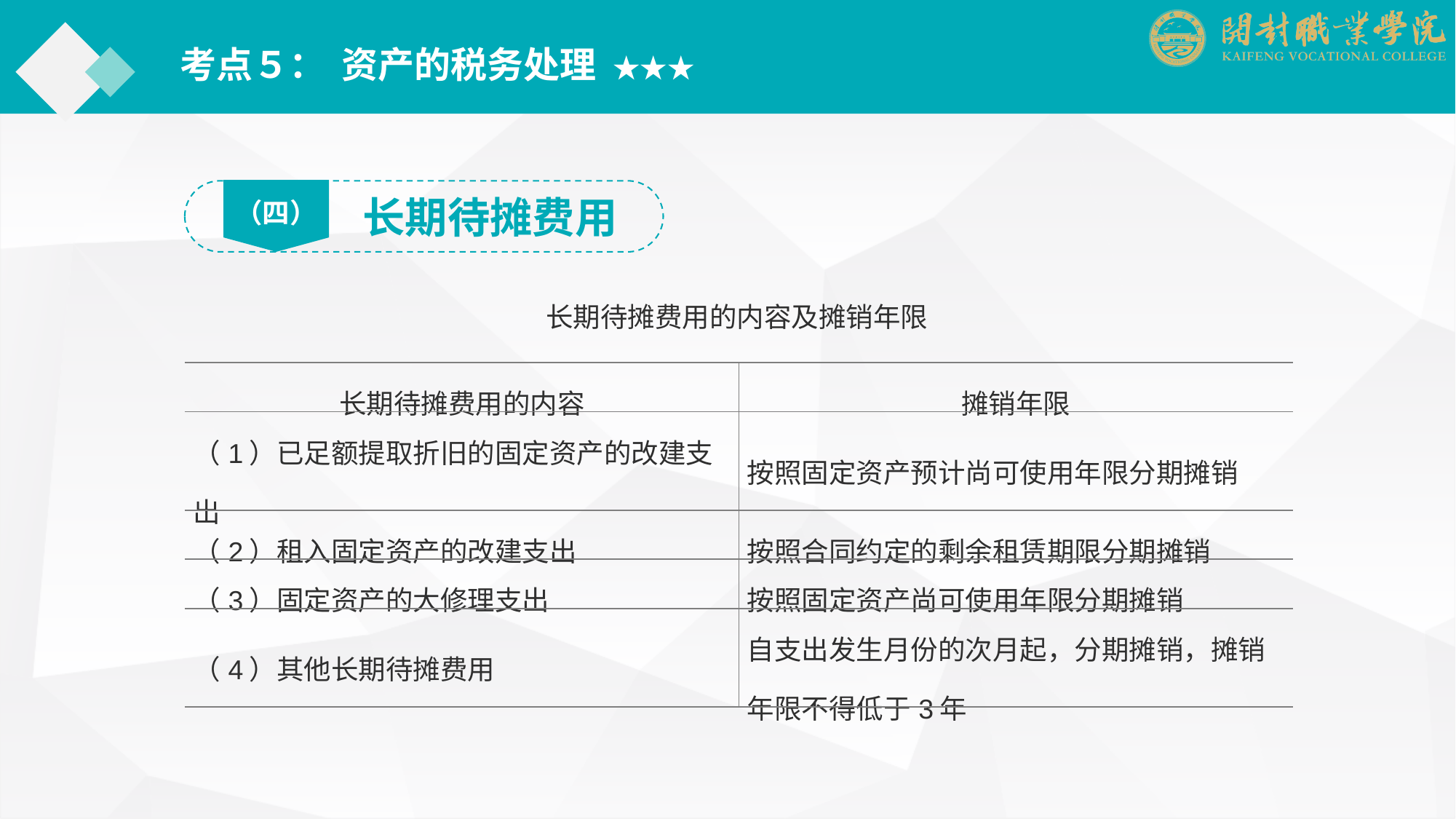

考点５：  资产的税务处理  ★★★
（四）

长期待摊费用
长期待摊费用的内容及摊销年限
| 长期待摊费用的内容 | 摊销年限 |
| --- | --- |
| （1）已足额提取折旧的固定资产的改建支出 | 按照固定资产预计尚可使用年限分期摊销 |
| （2）租入固定资产的改建支出 | 按照合同约定的剩余租赁期限分期摊销 |
| （3）固定资产的大修理支出 | 按照固定资产尚可使用年限分期摊销 |
| （4）其他长期待摊费用 | 自支出发生月份的次月起，分期摊销，摊销年限不得低于3年 |